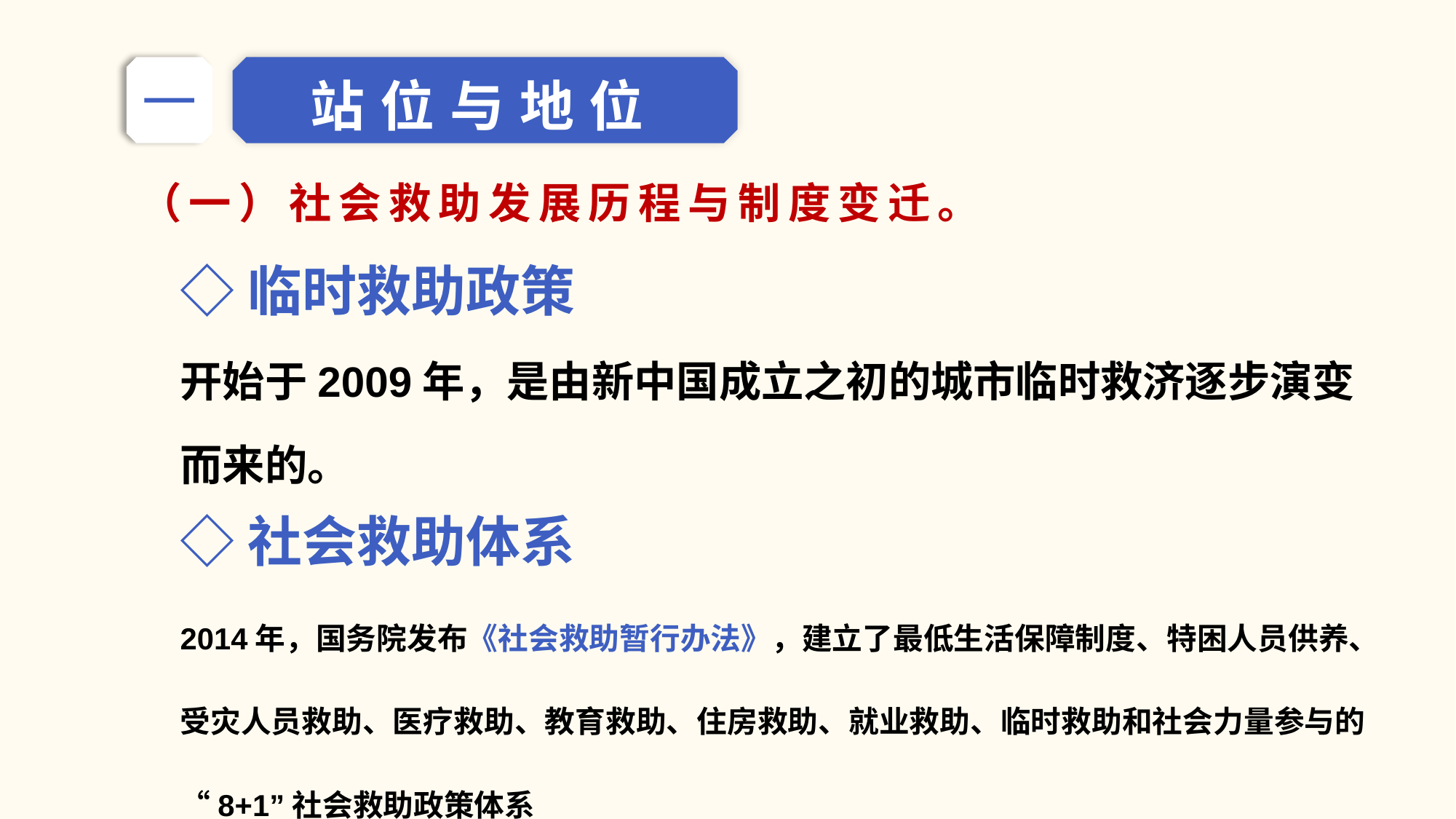

站位与地位

一
（一）社会救助发展历程与制度变迁。
◇临时救助政策
开始于2009年，是由新中国成立之初的城市临时救济逐步演变而来的。
◇社会救助体系
2014年，国务院发布《社会救助暂行办法》，建立了最低生活保障制度、特困人员供养、受灾人员救助、医疗救助、教育救助、住房救助、就业救助、临时救助和社会力量参与的“8+1”社会救助政策体系